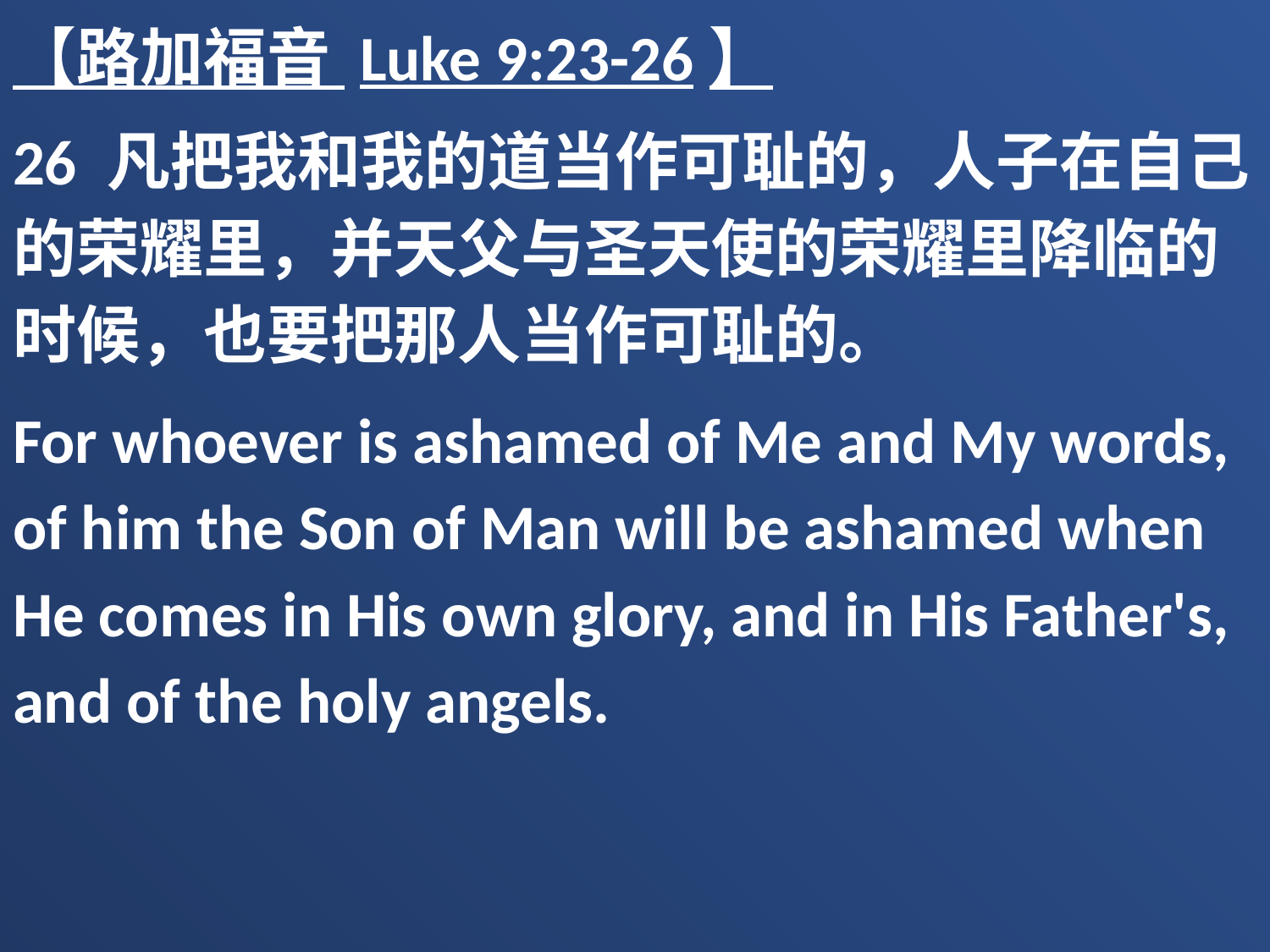

【路加福音 Luke 9:23-26】
26 凡把我和我的道当作可耻的，人子在自己的荣耀里，并天父与圣天使的荣耀里降临的时候，也要把那人当作可耻的。
For whoever is ashamed of Me and My words, of him the Son of Man will be ashamed when He comes in His own glory, and in His Father's, and of the holy angels.